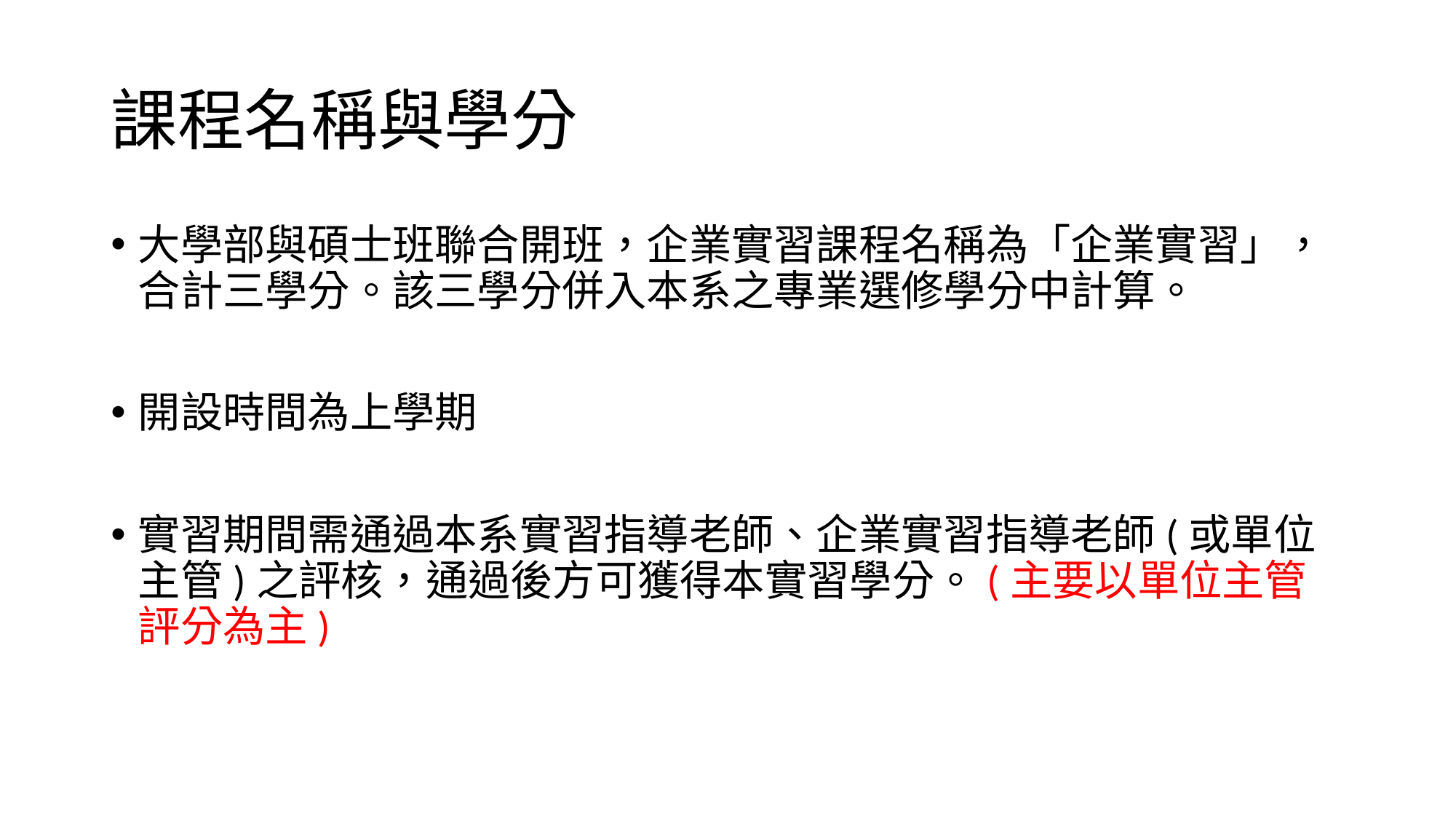

# 課程名稱與學分
大學部與碩士班聯合開班，企業實習課程名稱為「企業實習」，合計三學分。該三學分併入本系之專業選修學分中計算。

開設時間為上學期

實習期間需通過本系實習指導老師、企業實習指導老師(或單位主管)之評核，通過後方可獲得本實習學分。(主要以單位主管評分為主)